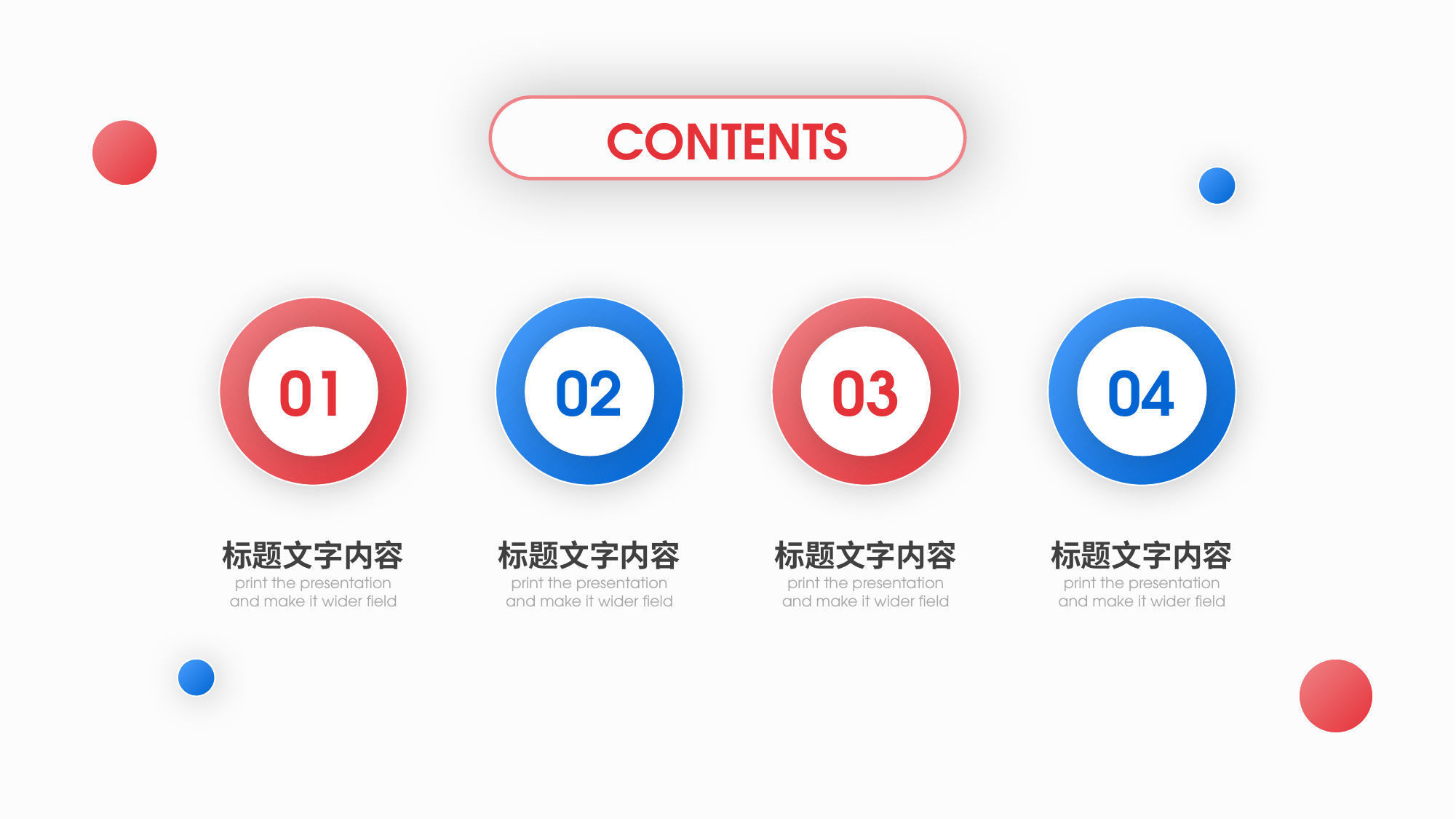

CONTENTS

01
02
03
04
标题文字内容
print the presentation and make it wider field
标题文字内容
print the presentation and make it wider field
标题文字内容
print the presentation and make it wider field
标题文字内容
print the presentation and make it wider field